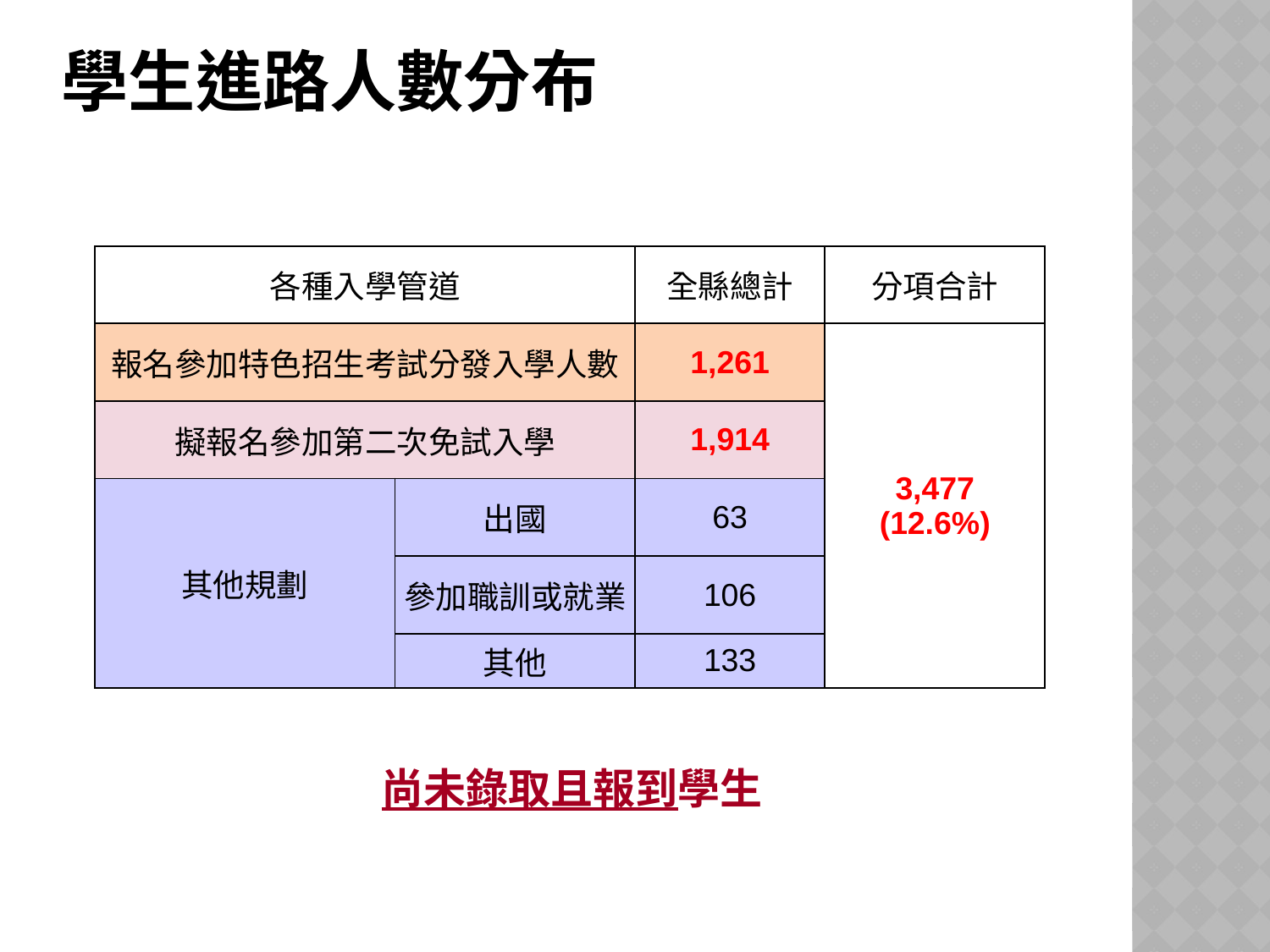

# 學生進路人數分布
| 各種入學管道 |  | 全縣總計 | 分項合計 |
| --- | --- | --- | --- |
| 報名參加特色招生考試分發入學人數 |  | 1,261 | 3,477 (12.6%) |
| 擬報名參加第二次免試入學 |  | 1,914 |  |
| 其他規劃 | 出國 | 63 |  |
|  | 參加職訓或就業 | 106 |  |
|  | 其他 | 133 |  |
尚未錄取且報到學生